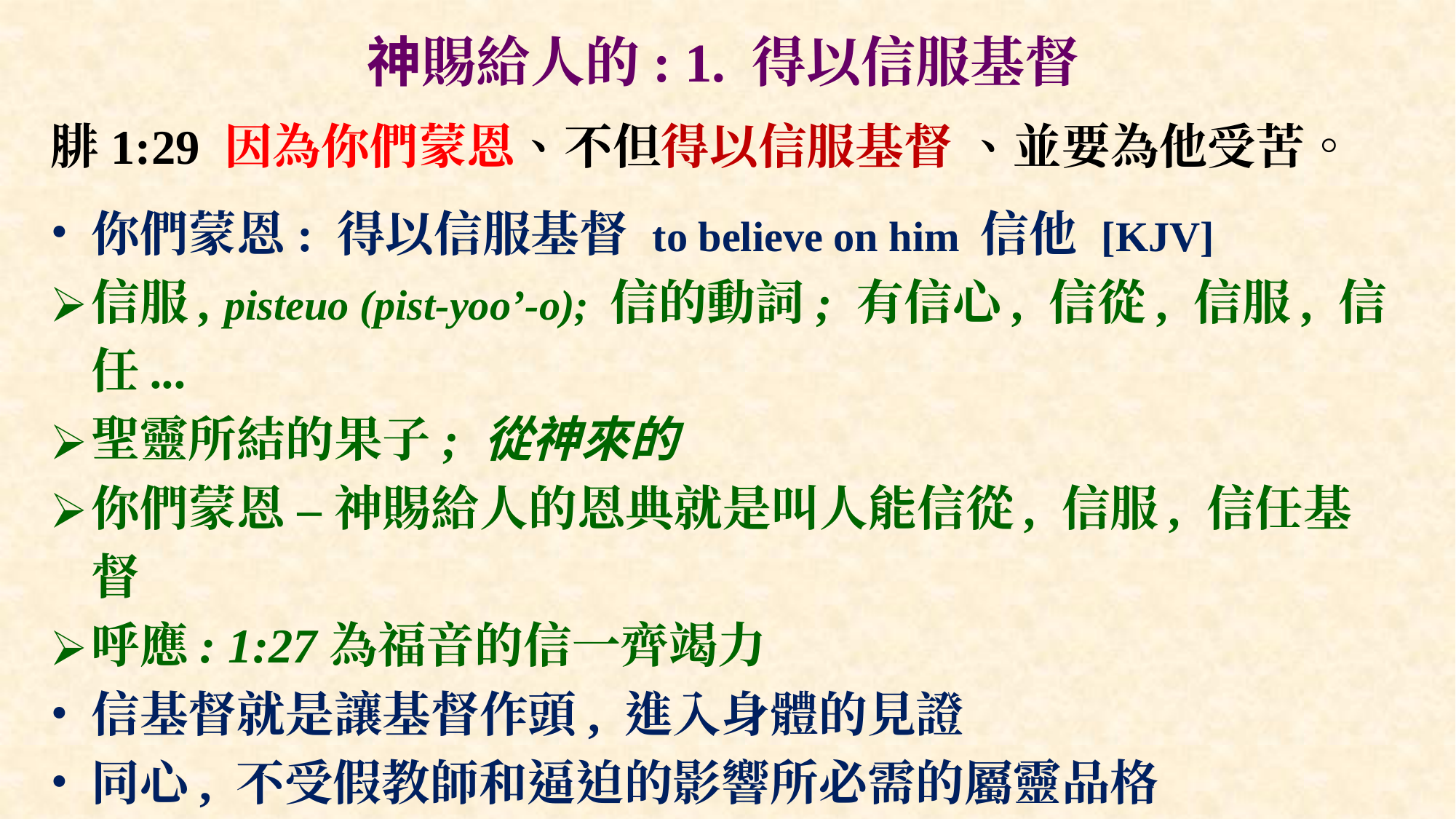

# 神賜給人的: 1. 得以信服基督
腓1:29 因為你們蒙恩、不但得以信服基督 、並要為他受苦。
你們蒙恩: 得以信服基督 to believe on him 信他 [KJV]
信服, pisteuo (pist-yoo’-o); 信的動詞; 有信心, 信從, 信服, 信任...
聖靈所結的果子; 從神來的
你們蒙恩 – 神賜給人的恩典就是叫人能信從, 信服, 信任基督
呼應: 1:27為福音的信一齊竭力
信基督就是讓基督作頭, 進入身體的見證
同心, 不受假教師和逼迫的影響所必需的屬靈品格